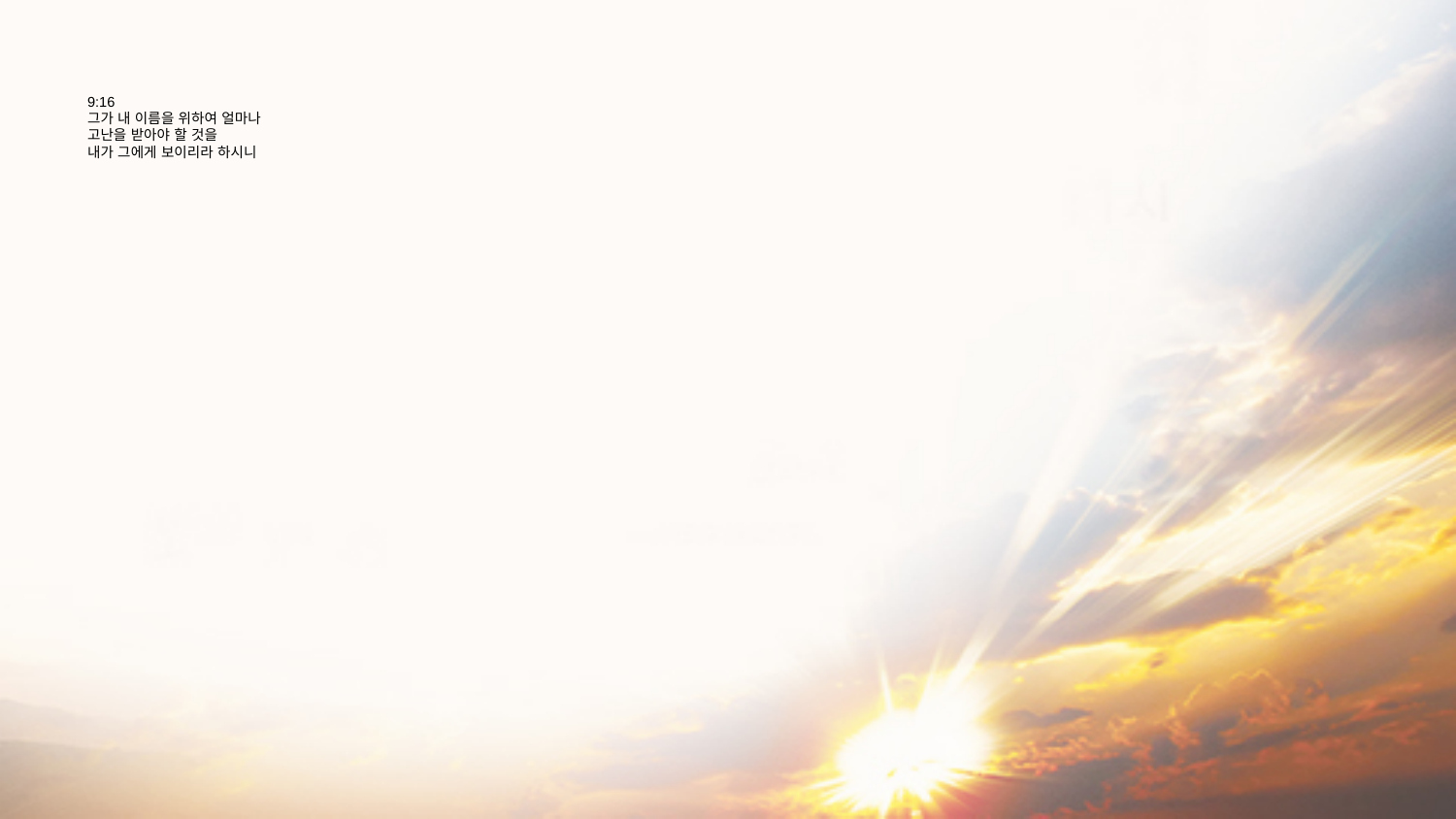

# 9:16 그가 내 이름을 위하여 얼마나 고난을 받아야 할 것을 내가 그에게 보이리라 하시니